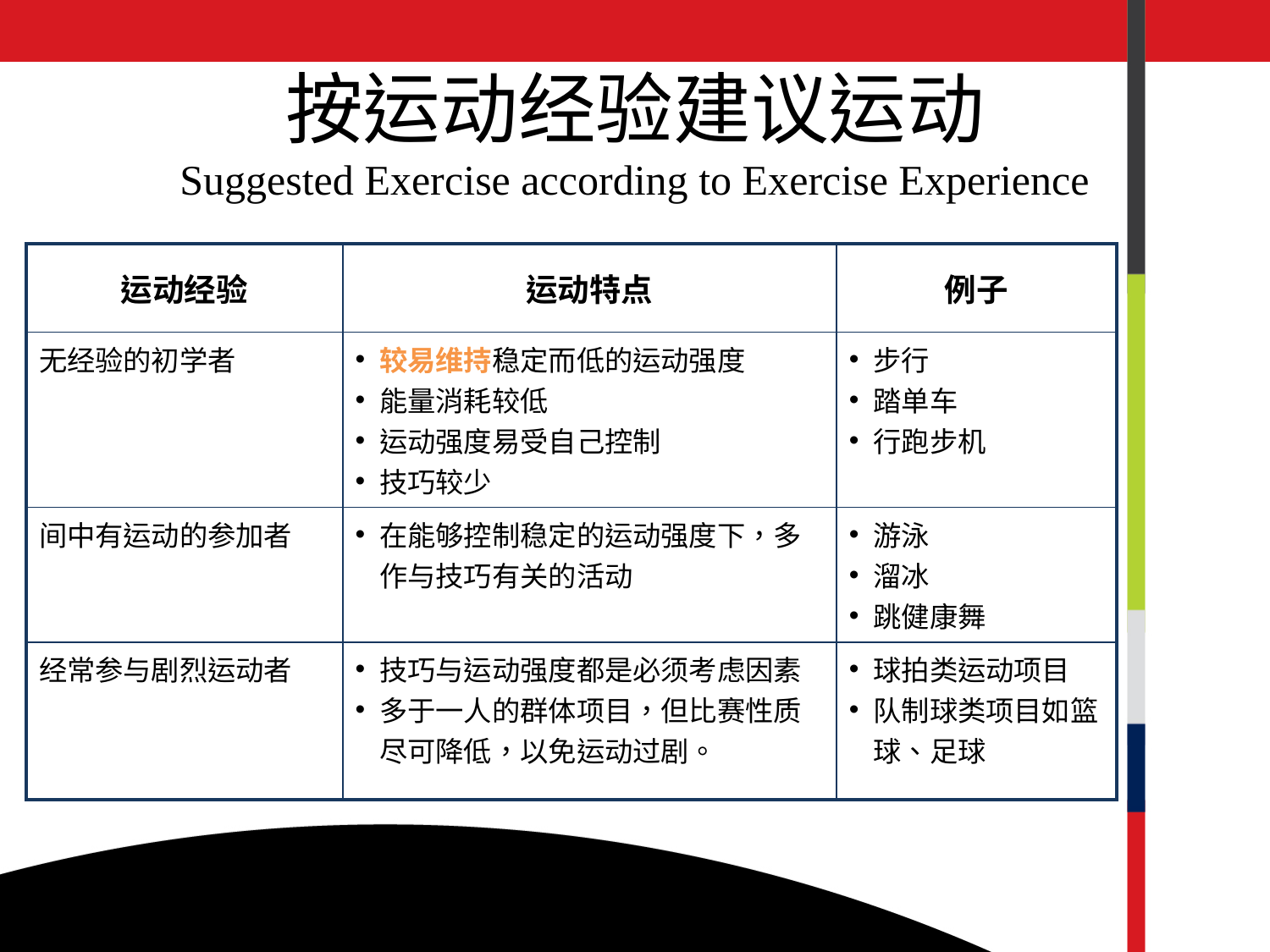

按运动经验建议运动
Suggested Exercise according to Exercise Experience
| 运动经验 | 运动特点 | 例子 |
| --- | --- | --- |
| 无经验的初学者 | 较易维持稳定而低的运动强度 能量消耗较低 运动强度易受自己控制 技巧较少 | 步行 踏单车 行跑步机 |
| 间中有运动的参加者 | 在能够控制稳定的运动强度下，多作与技巧有关的活动 | 游泳 溜冰 跳健康舞 |
| 经常参与剧烈运动者 | 技巧与运动强度都是必须考虑因素 多于一人的群体项目，但比赛性质尽可降低，以免运动过剧。 | 球拍类运动项目 队制球类项目如篮球、足球 |